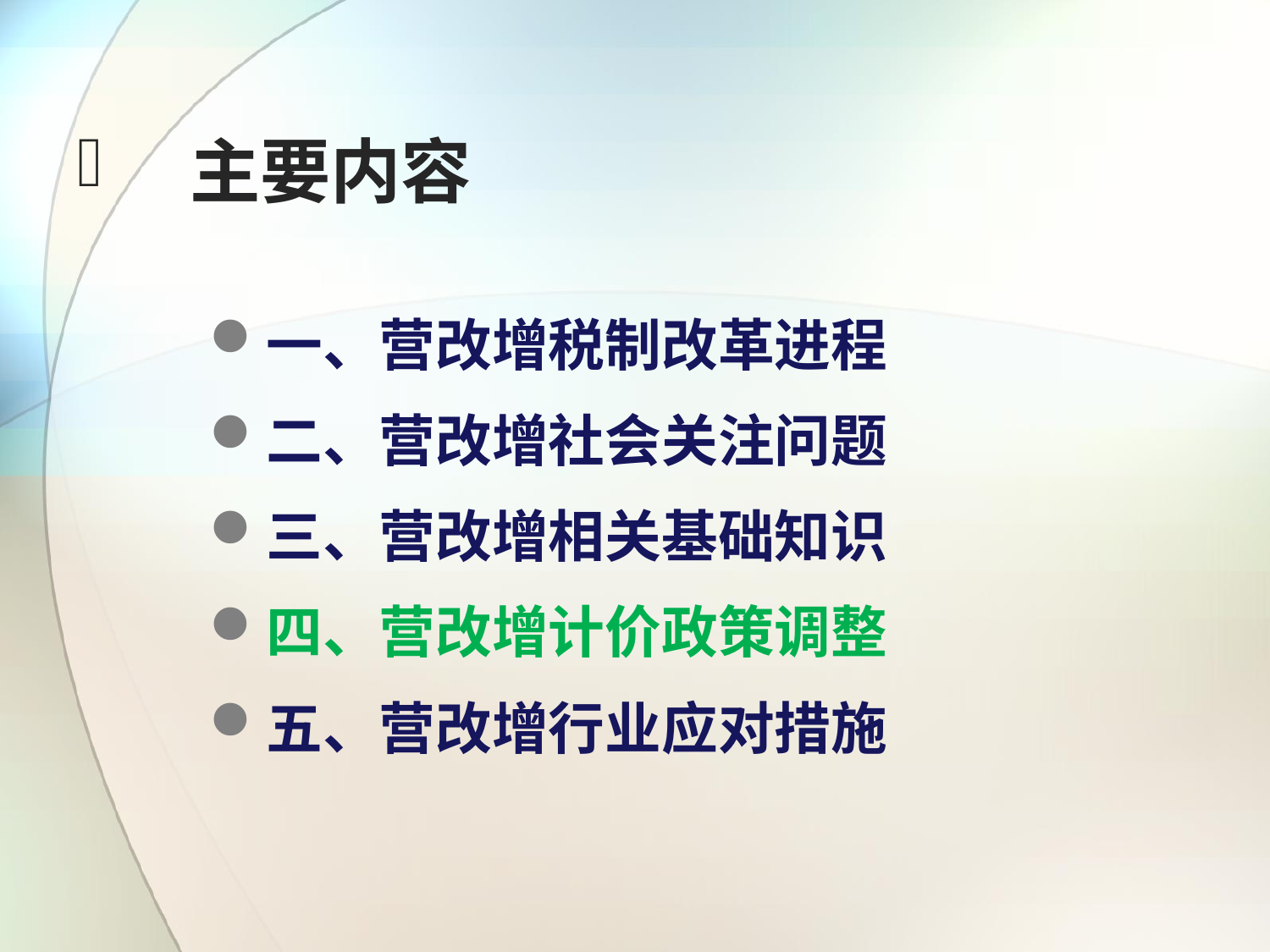

主要内容
一、营改增税制改革进程
二、营改增社会关注问题
三、营改增相关基础知识
四、营改增计价政策调整
五、营改增行业应对措施